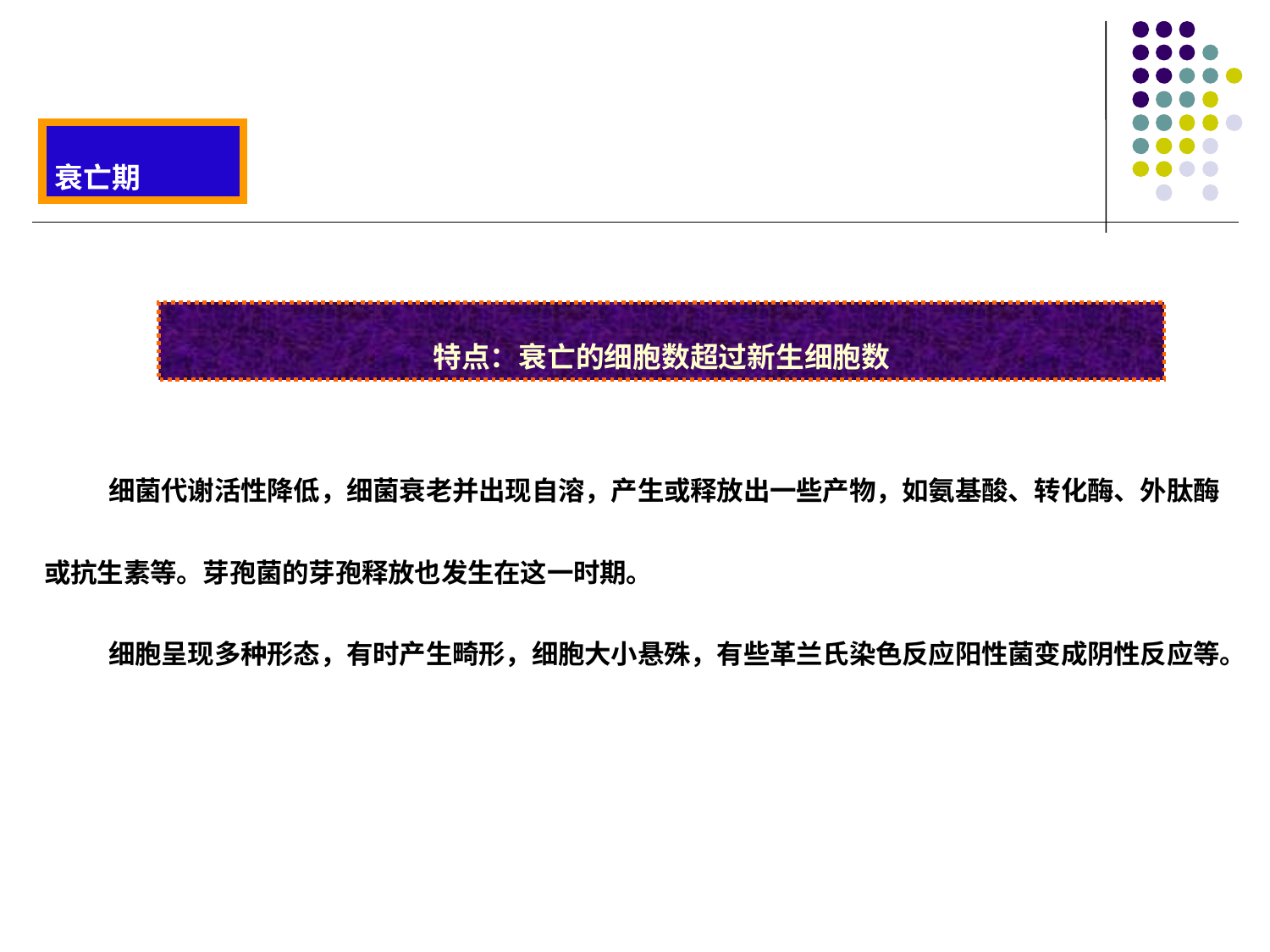

衰亡期
特点：衰亡的细胞数超过新生细胞数
         细菌代谢活性降低，细菌衰老并出现自溶，产生或释放出一些产物，如氨基酸、转化酶、外肽酶或抗生素等。芽孢菌的芽孢释放也发生在这一时期。
         细胞呈现多种形态，有时产生畸形，细胞大小悬殊，有些革兰氏染色反应阳性菌变成阴性反应等。